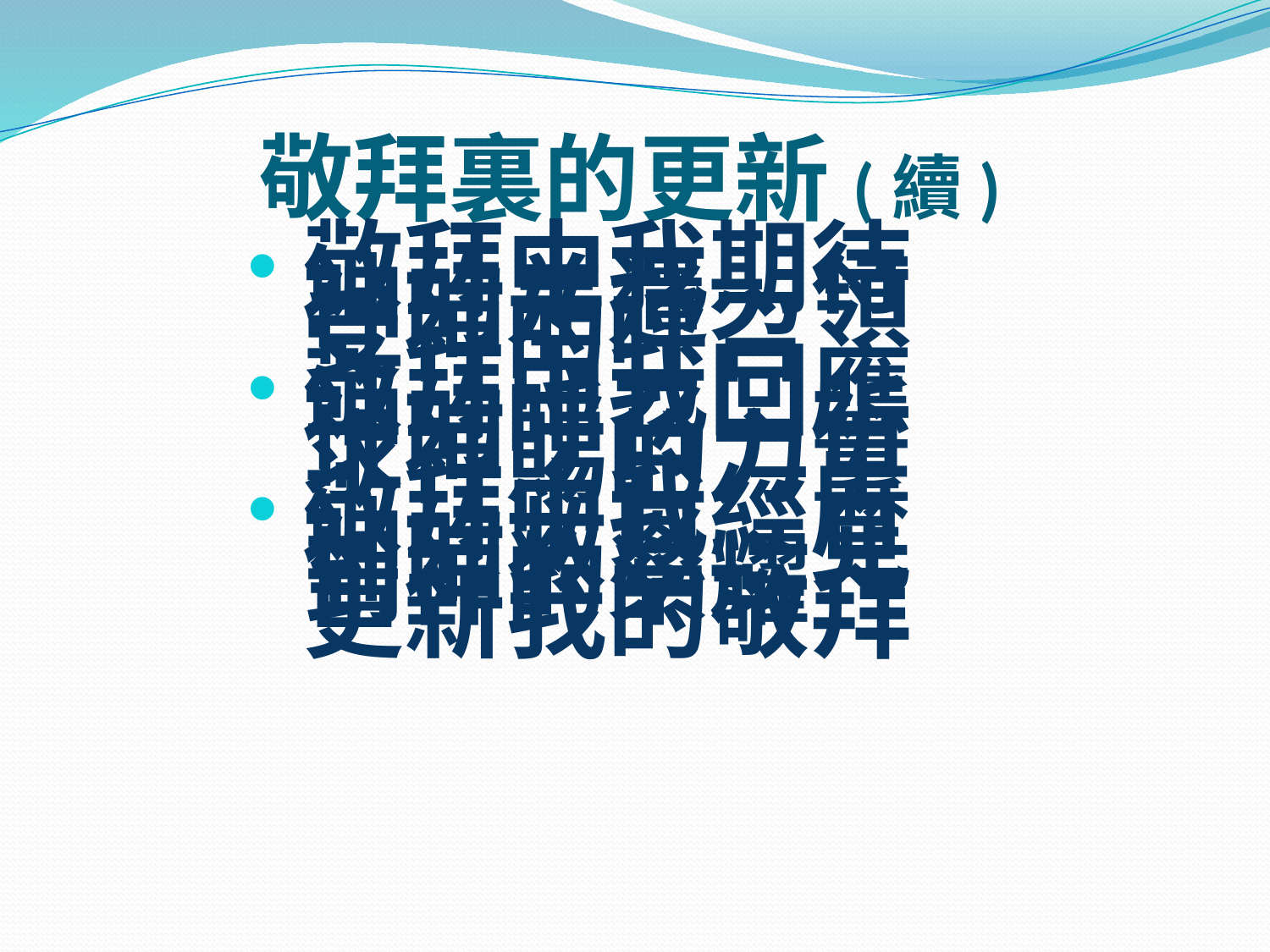

# 敬拜裏的更新(續)
敬拜中我期待神的差遣、領受神的呼召
敬拜中我回應神的呼召、祈求神賜的力量
敬拜中我經歷神的救恩、見到神的榮耀、更新我的敬拜